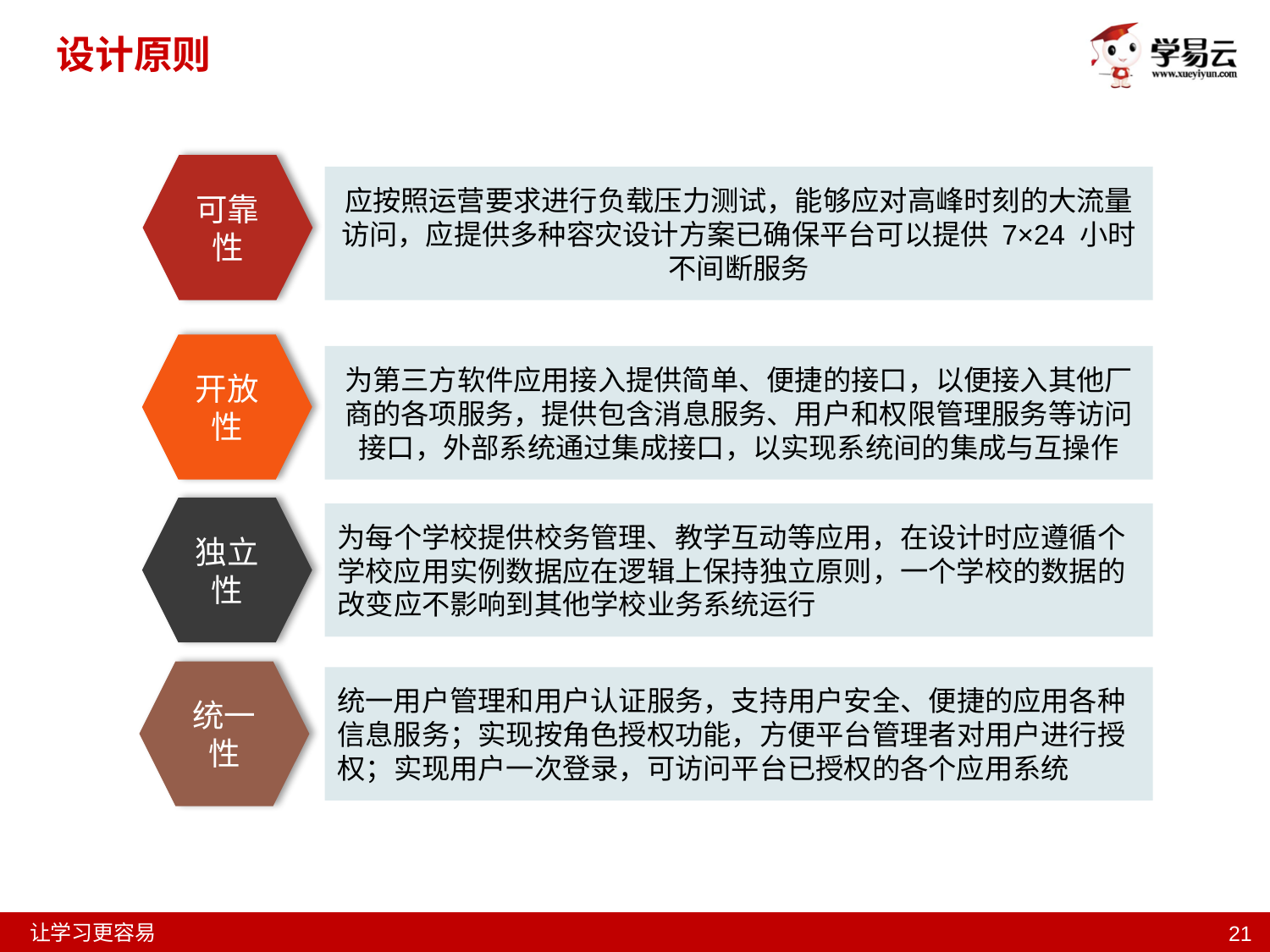

设计原则
可靠性
应按照运营要求进行负载压力测试，能够应对高峰时刻的大流量访问，应提供多种容灾设计方案已确保平台可以提供 7×24 小时不间断服务
开放性
为第三方软件应用接入提供简单、便捷的接口，以便接入其他厂商的各项服务，提供包含消息服务、用户和权限管理服务等访问接口，外部系统通过集成接口，以实现系统间的集成与互操作
独立性
为每个学校提供校务管理、教学互动等应用，在设计时应遵循个学校应用实例数据应在逻辑上保持独立原则，一个学校的数据的改变应不影响到其他学校业务系统运行
统一性
统一用户管理和用户认证服务，支持用户安全、便捷的应用各种信息服务；实现按角色授权功能，方便平台管理者对用户进行授权；实现用户一次登录，可访问平台已授权的各个应用系统